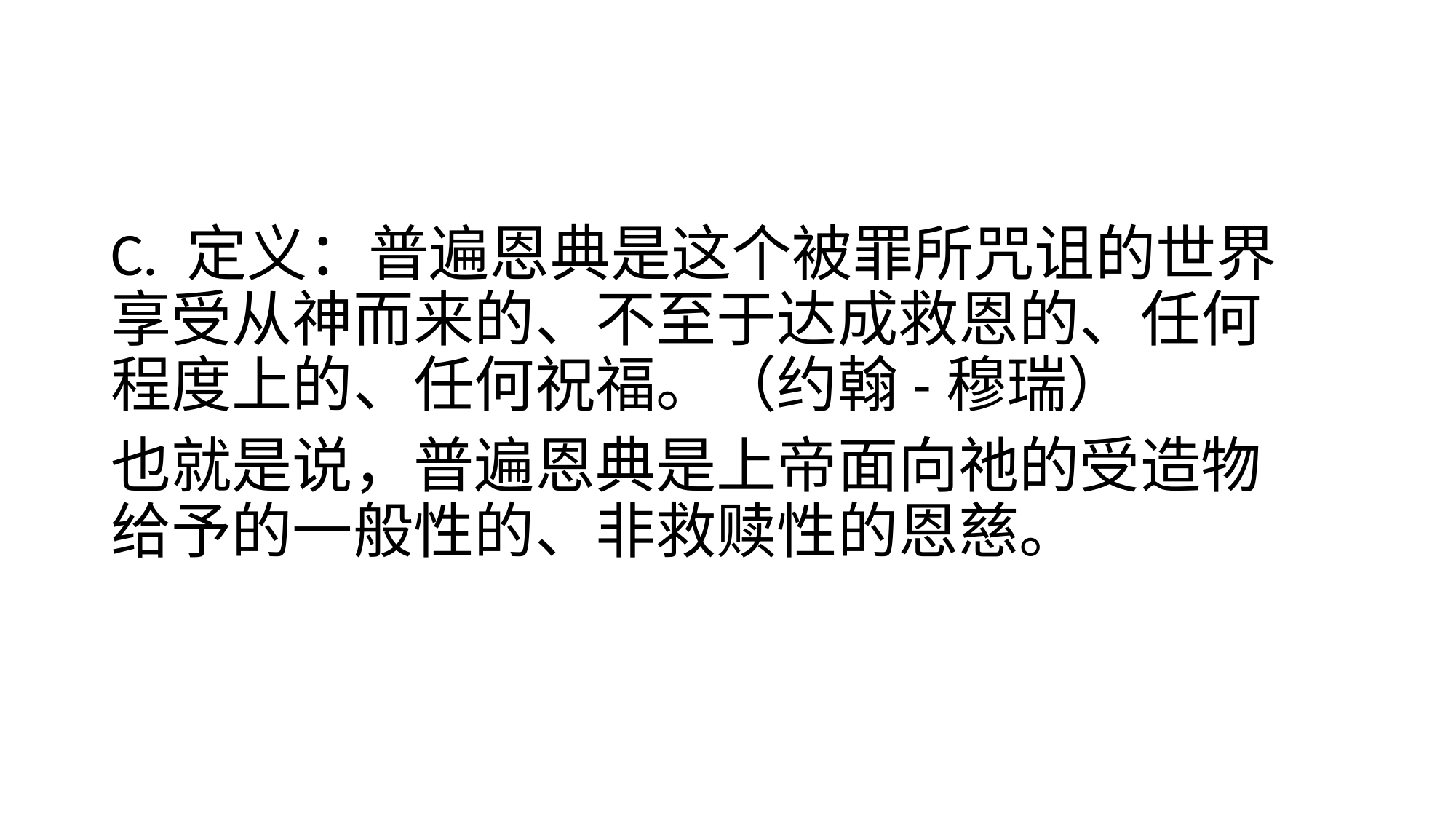

#
C. 定义：普遍恩典是这个被罪所咒诅的世界享受从神而来的、不至于达成救恩的、任何程度上的、任何祝福。（约翰-穆瑞）
也就是说，普遍恩典是上帝面向祂的受造物给予的一般性的、非救赎性的恩慈。